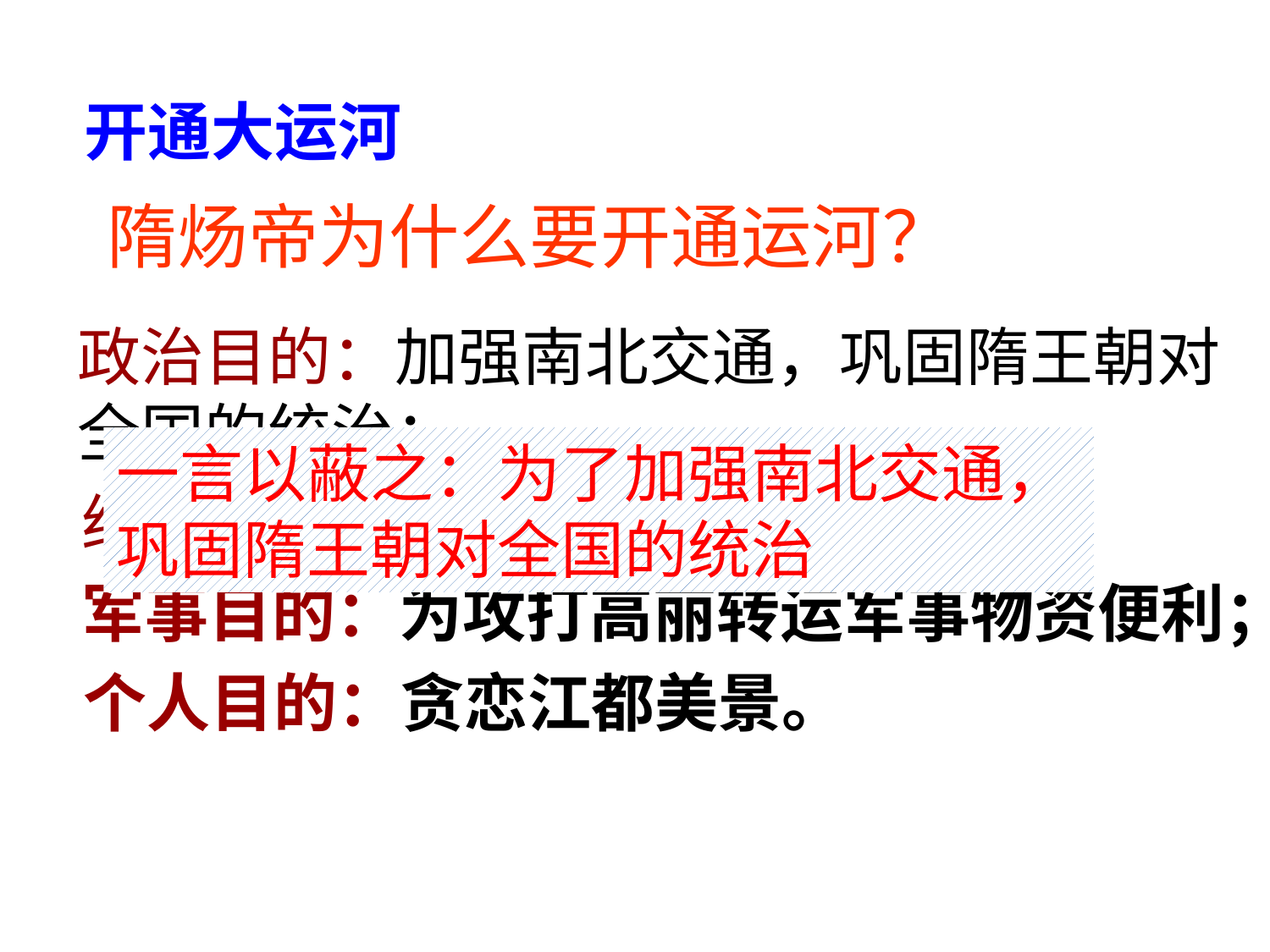

开通大运河
隋炀帝为什么要开通运河？
政治目的：加强南北交通，巩固隋王朝对全国的统治；
一言以蔽之：为了加强南北交通，巩固隋王朝对全国的统治

经济目的：搜刮江南财富；
军事目的：为攻打高丽转运军事物资便利；
个人目的：贪恋江都美景。